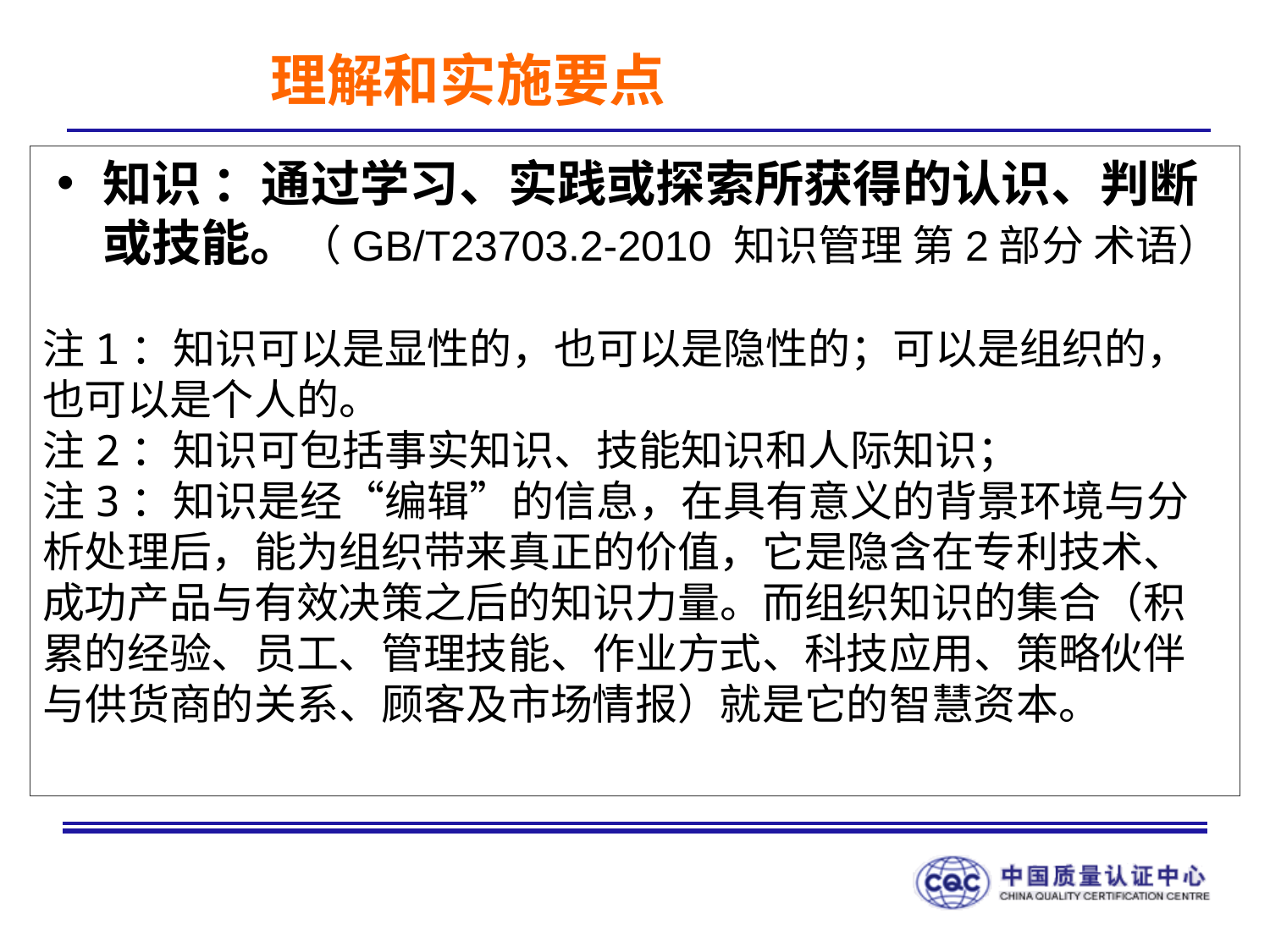

理解和实施要点
知识 ：通过学习、实践或探索所获得的认识、判断或技能。（GB/T23703.2-2010 知识管理 第2部分 术语）

注1：知识可以是显性的，也可以是隐性的；可以是组织的，也可以是个人的。
注2：知识可包括事实知识、技能知识和人际知识；
注3：知识是经“编辑”的信息，在具有意义的背景环境与分析处理后，能为组织带来真正的价值，它是隐含在专利技术、成功产品与有效决策之后的知识力量。而组织知识的集合（积累的经验、员工、管理技能、作业方式、科技应用、策略伙伴与供货商的关系、顾客及市场情报）就是它的智慧资本。